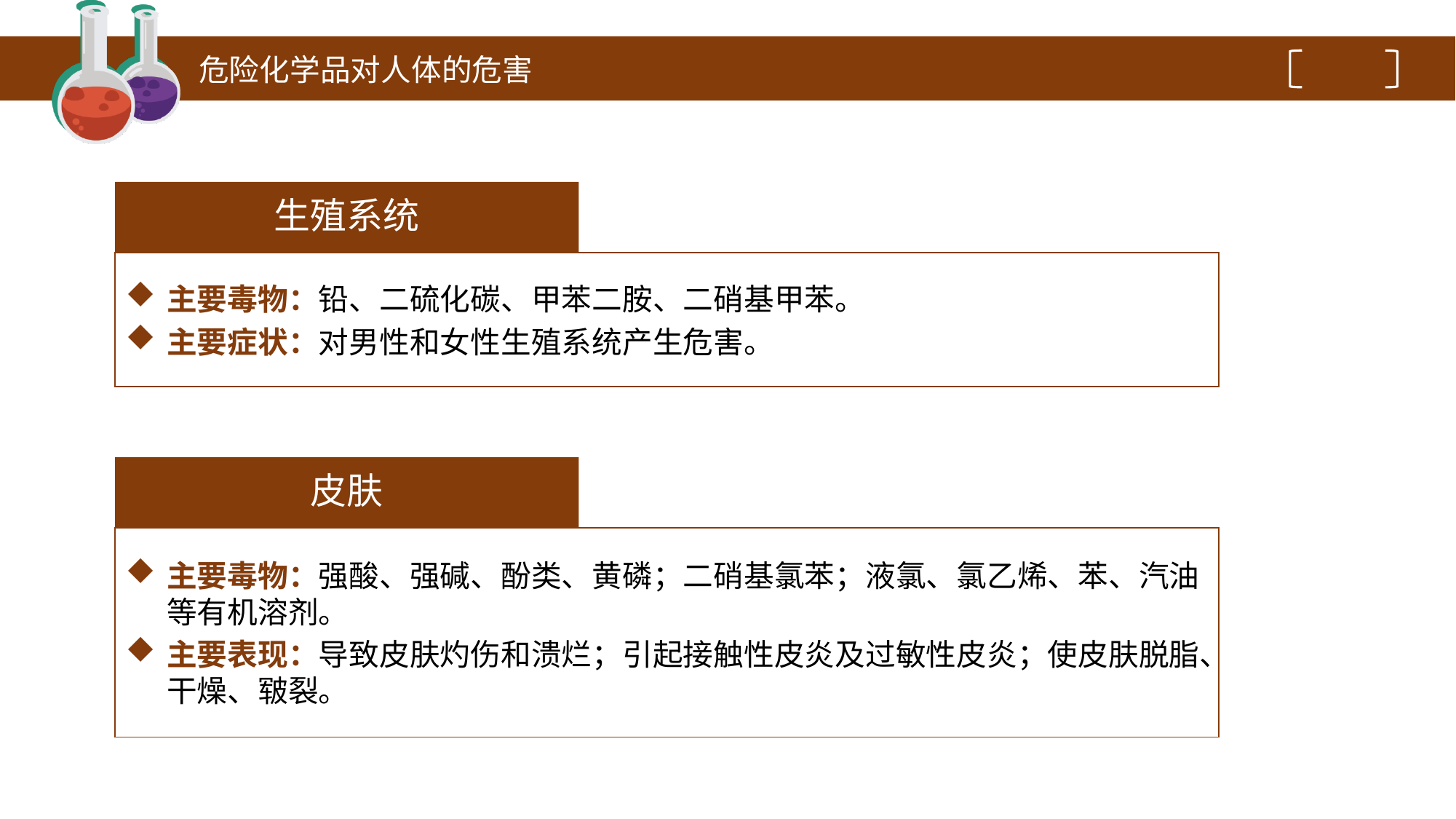

危险化学品对人体的危害
生殖系统
主要毒物：铅、二硫化碳、甲苯二胺、二硝基甲苯。
主要症状：对男性和女性生殖系统产生危害。
皮肤
主要毒物：强酸、强碱、酚类、黄磷；二硝基氯苯；液氯、氯乙烯、苯、汽油等有机溶剂。
主要表现：导致皮肤灼伤和溃烂；引起接触性皮炎及过敏性皮炎；使皮肤脱脂、干燥、皲裂。